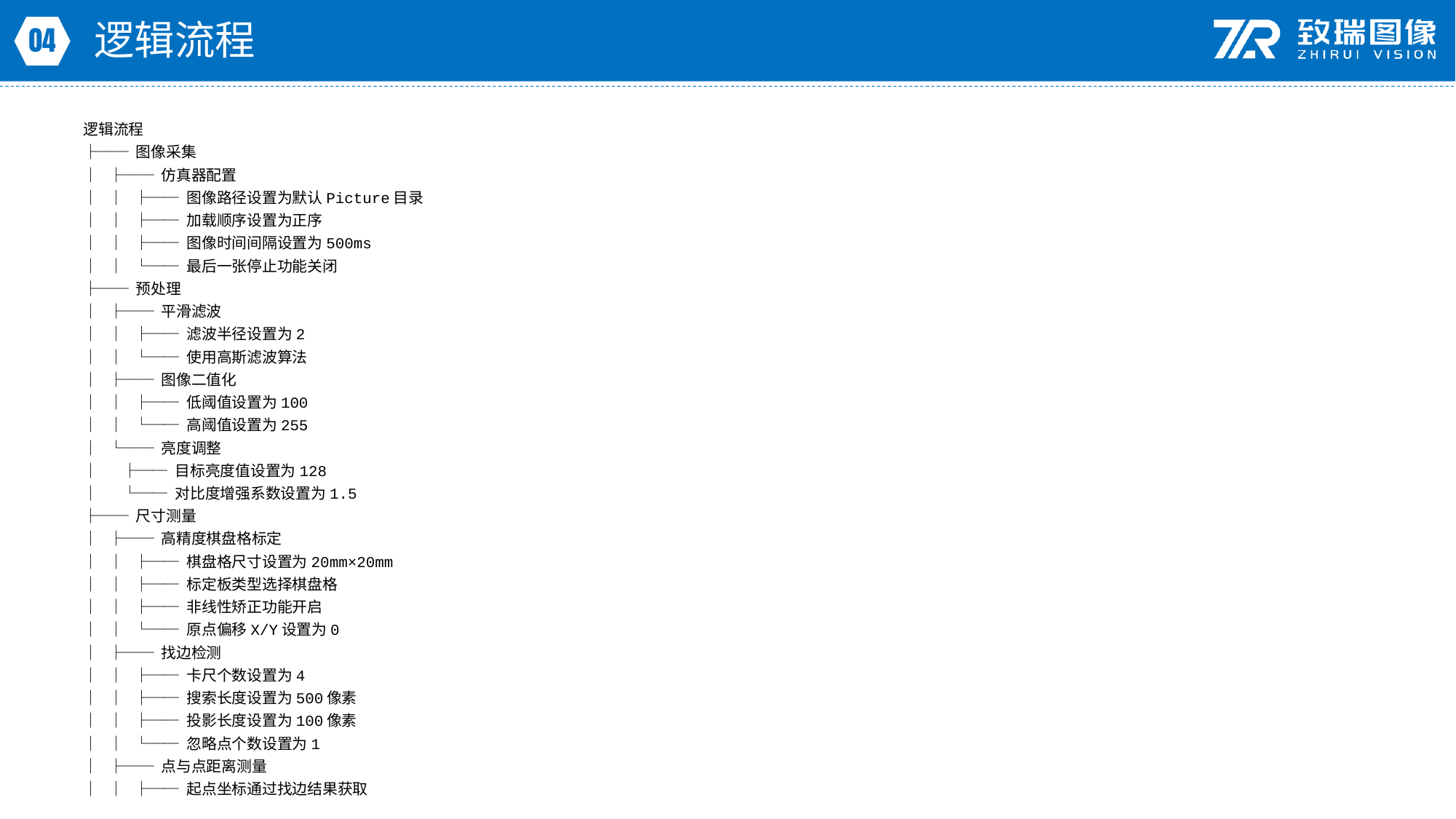

逻辑流程
04

逻辑流程
├── 图像采集
│   ├── 仿真器配置
│   │   ├── 图像路径设置为默认Picture目录
│   │   ├── 加载顺序设置为正序
│   │   ├── 图像时间间隔设置为500ms
│   │   └── 最后一张停止功能关闭
├── 预处理
│   ├── 平滑滤波
│   │   ├── 滤波半径设置为2
│   │   └── 使用高斯滤波算法
│   ├── 图像二值化
│   │   ├── 低阈值设置为100
│   │   └── 高阈值设置为255
│   └── 亮度调整
│       ├── 目标亮度值设置为128
│       └── 对比度增强系数设置为1.5
├── 尺寸测量
│   ├── 高精度棋盘格标定
│   │   ├── 棋盘格尺寸设置为20mm×20mm
│   │   ├── 标定板类型选择棋盘格
│   │   ├── 非线性矫正功能开启
│   │   └── 原点偏移X/Y设置为0
│   ├── 找边检测
│   │   ├── 卡尺个数设置为4
│   │   ├── 搜索长度设置为500像素
│   │   ├── 投影长度设置为100像素
│   │   └── 忽略点个数设置为1
│   ├── 点与点距离测量
│   │   ├── 起点坐标通过找边结果获取